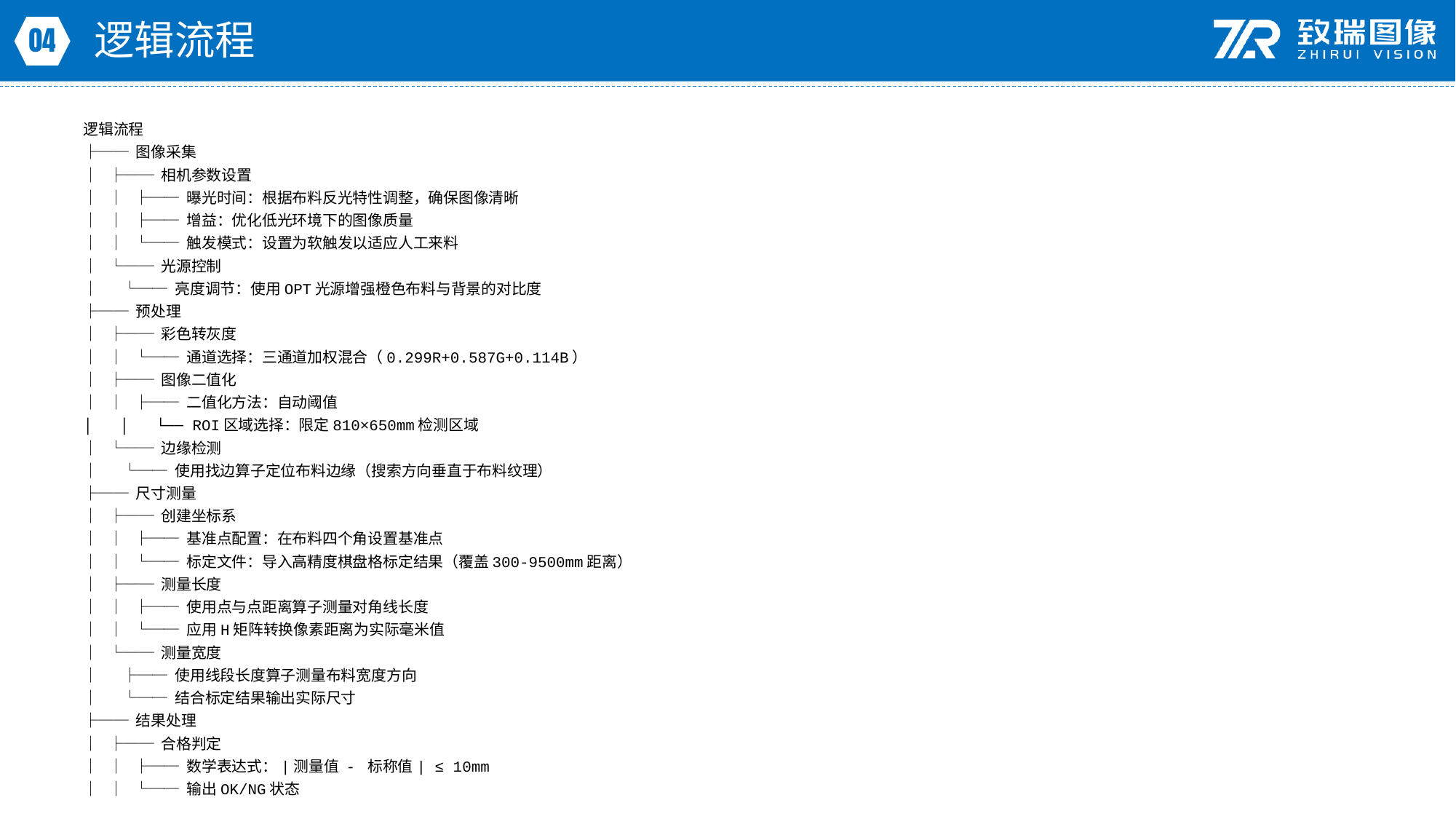

逻辑流程
04

逻辑流程
├── 图像采集
│   ├── 相机参数设置
│   │   ├── 曝光时间：根据布料反光特性调整，确保图像清晰
│   │   ├── 增益：优化低光环境下的图像质量
│   │   └── 触发模式：设置为软触发以适应人工来料
│   └── 光源控制
│       └── 亮度调节：使用OPT光源增强橙色布料与背景的对比度
├── 预处理
│   ├── 彩色转灰度
│   │   └── 通道选择：三通道加权混合（0.299R+0.587G+0.114B）
│   ├── 图像二值化
│   │   ├── 二值化方法：自动阈值
│   │   └── ROI区域选择：限定810×650mm检测区域
│   └── 边缘检测
│       └── 使用找边算子定位布料边缘（搜索方向垂直于布料纹理）
├── 尺寸测量
│   ├── 创建坐标系
│   │   ├── 基准点配置：在布料四个角设置基准点
│   │   └── 标定文件：导入高精度棋盘格标定结果（覆盖300-9500mm距离）
│   ├── 测量长度
│   │   ├── 使用点与点距离算子测量对角线长度
│   │   └── 应用H矩阵转换像素距离为实际毫米值
│   └── 测量宽度
│       ├── 使用线段长度算子测量布料宽度方向
│       └── 结合标定结果输出实际尺寸
├── 结果处理
│   ├── 合格判定
│   │   ├── 数学表达式：|测量值 - 标称值| ≤ 10mm
│   │   └── 输出OK/NG状态